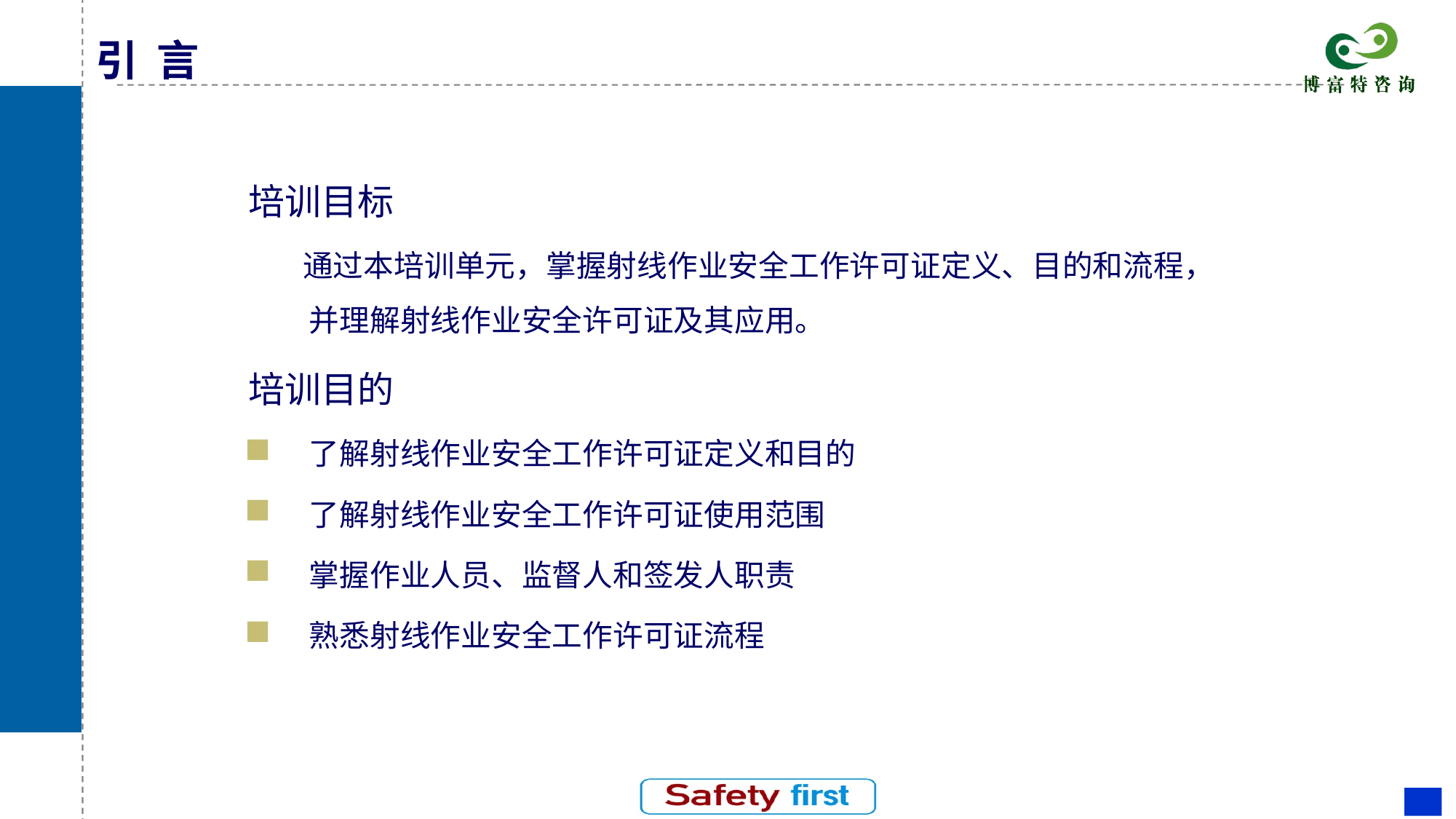

# 引  言

培训目标
       通过本培训单元，掌握射线作业安全工作许可证定义、目的和流程，并理解射线作业安全许可证及其应用。
培训目的
了解射线作业安全工作许可证定义和目的
了解射线作业安全工作许可证使用范围
掌握作业人员、监督人和签发人职责
熟悉射线作业安全工作许可证流程
3